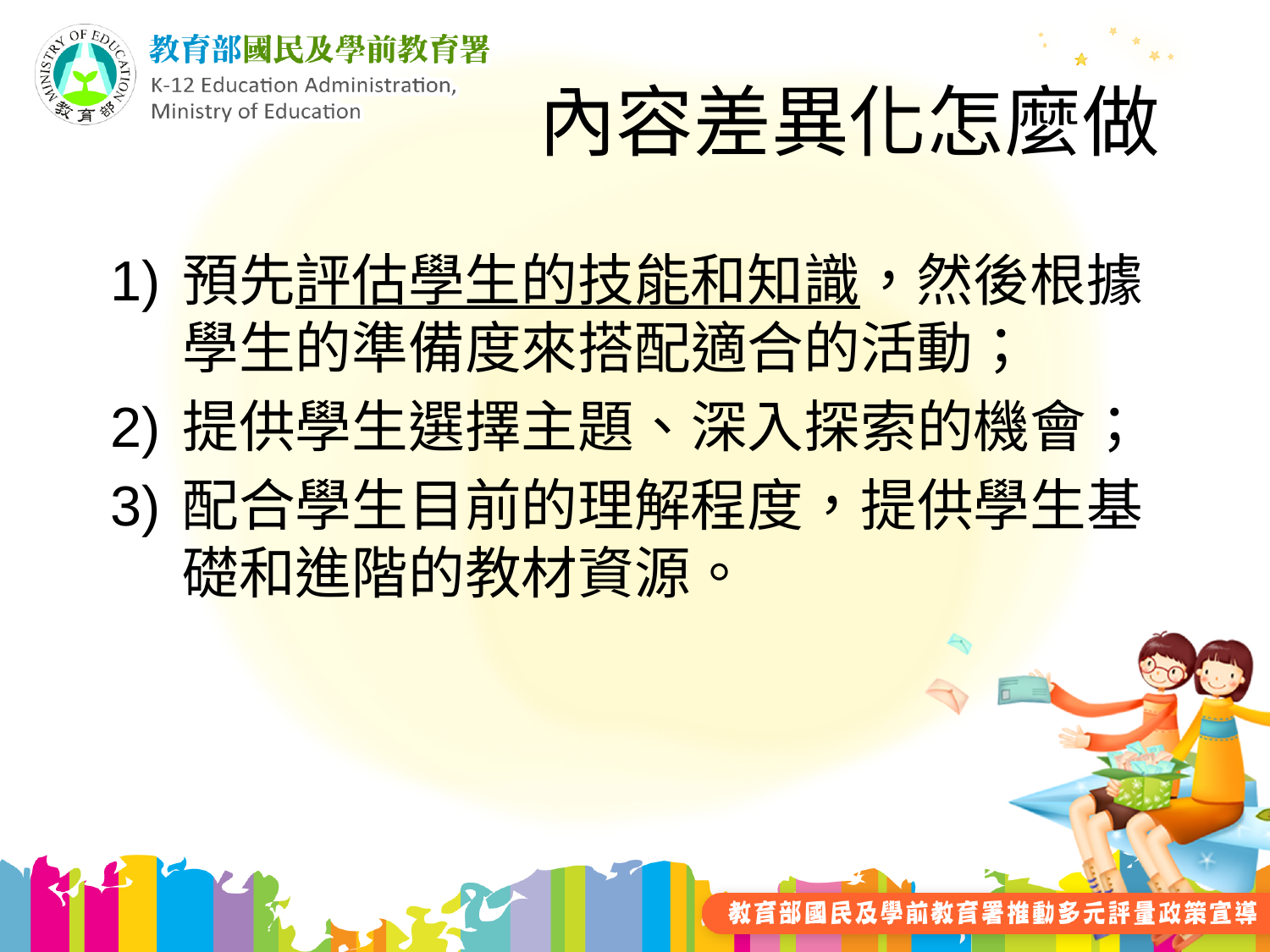

# 內容差異化怎麼做
預先評估學生的技能和知識，然後根據學生的準備度來搭配適合的活動；
提供學生選擇主題、深入探索的機會；
配合學生目前的理解程度，提供學生基礎和進階的教材資源。